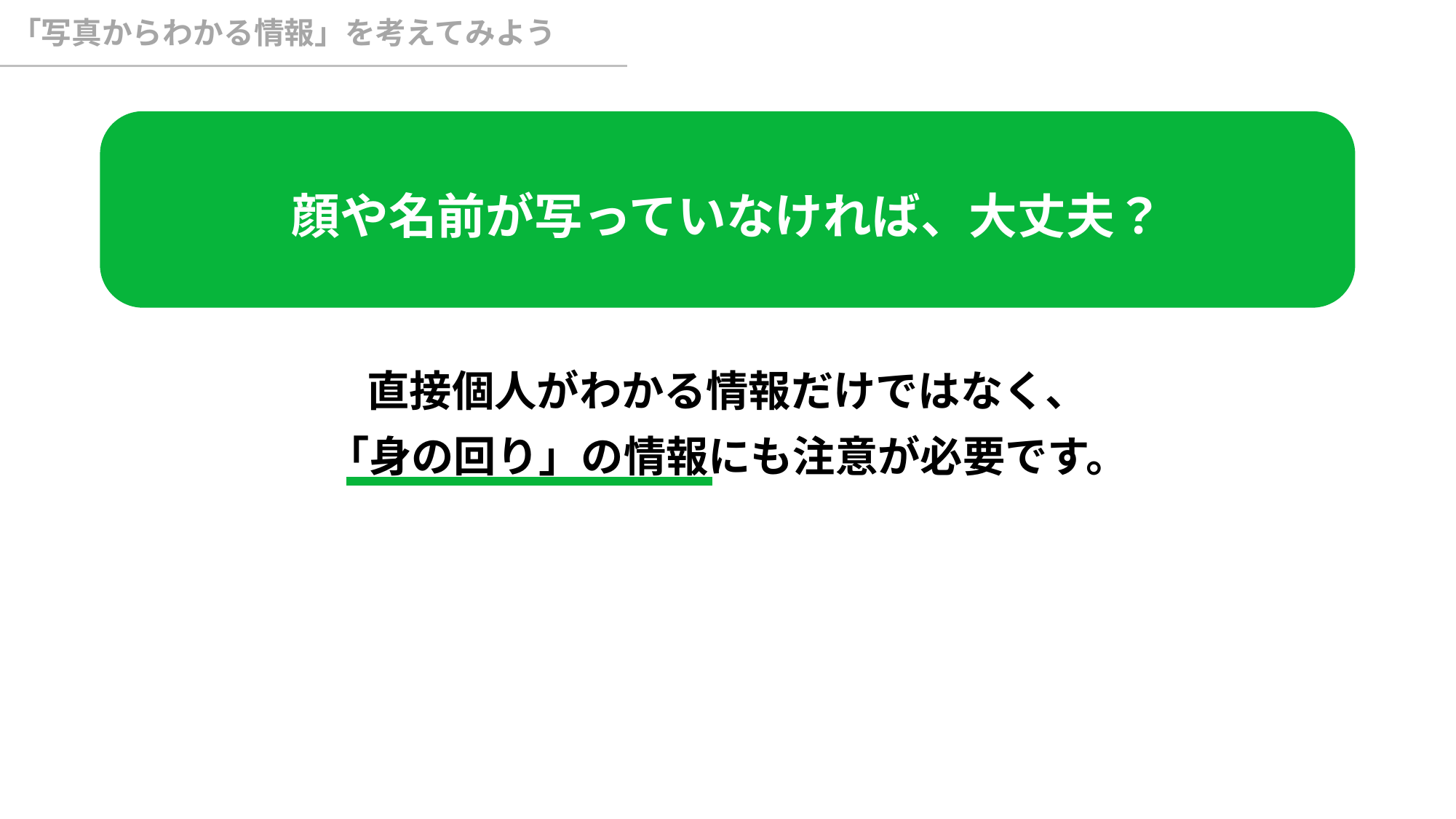

# 「写真からわかる情報」を考えてみよう
顔や名前が写っていなければ、大丈夫？
直接個人がわかる情報だけではなく、
「身の回り」の情報にも注意が必要です。